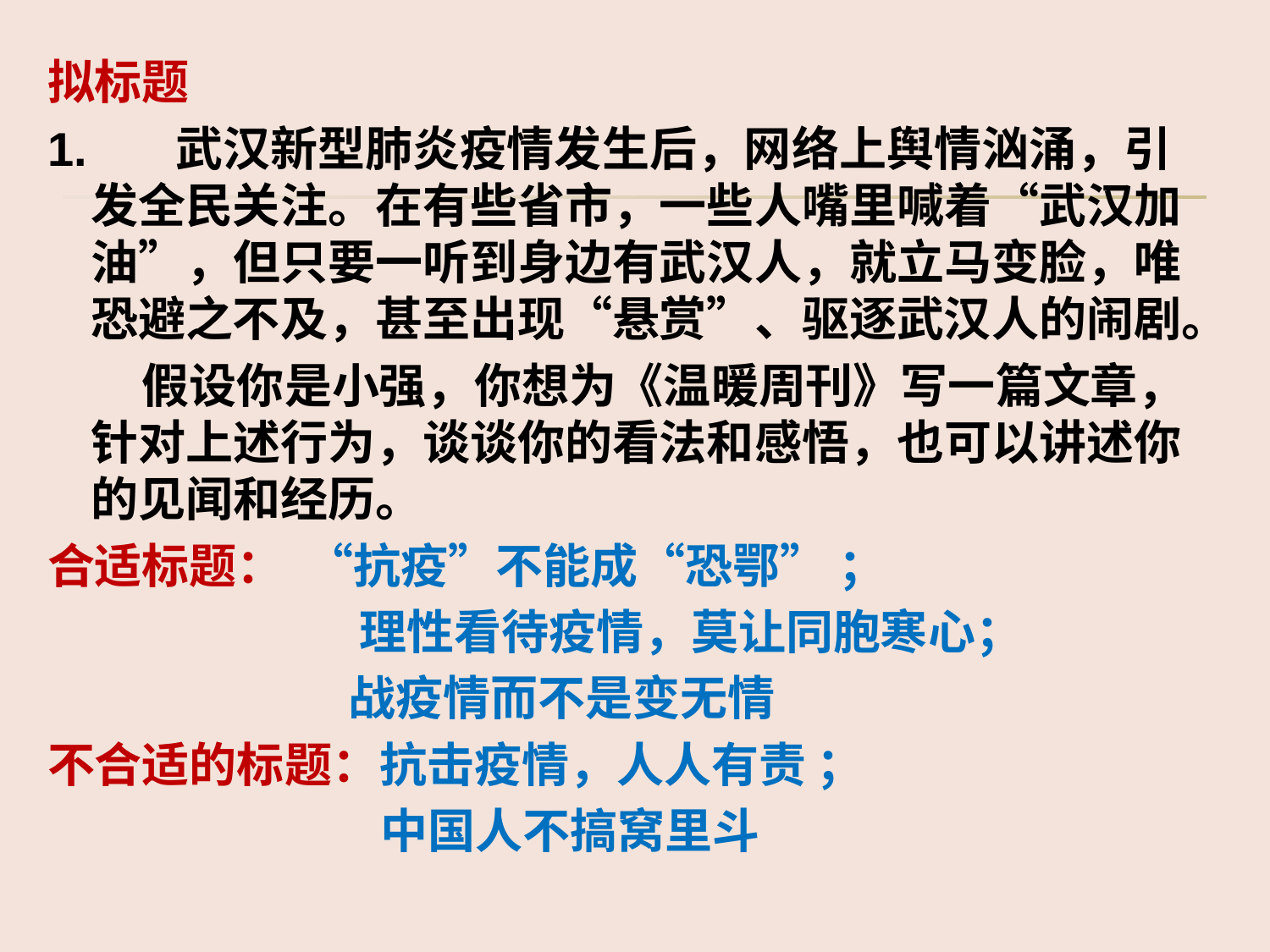

拟标题
1.      武汉新型肺炎疫情发生后，网络上舆情汹涌，引发全民关注。在有些省市，一些人嘴里喊着“武汉加油”，但只要一听到身边有武汉人，就立马变脸，唯恐避之不及，甚至出现“悬赏”、驱逐武汉人的闹剧。
　　假设你是小强，你想为《温暖周刊》写一篇文章，针对上述行为，谈谈你的看法和感悟，也可以讲述你的见闻和经历。
合适标题：  “抗疫”不能成“恐鄂” ；
                            理性看待疫情，莫让同胞寒心；
                           战疫情而不是变无情
不合适的标题：抗击疫情，人人有责 ；
                              中国人不搞窝里斗